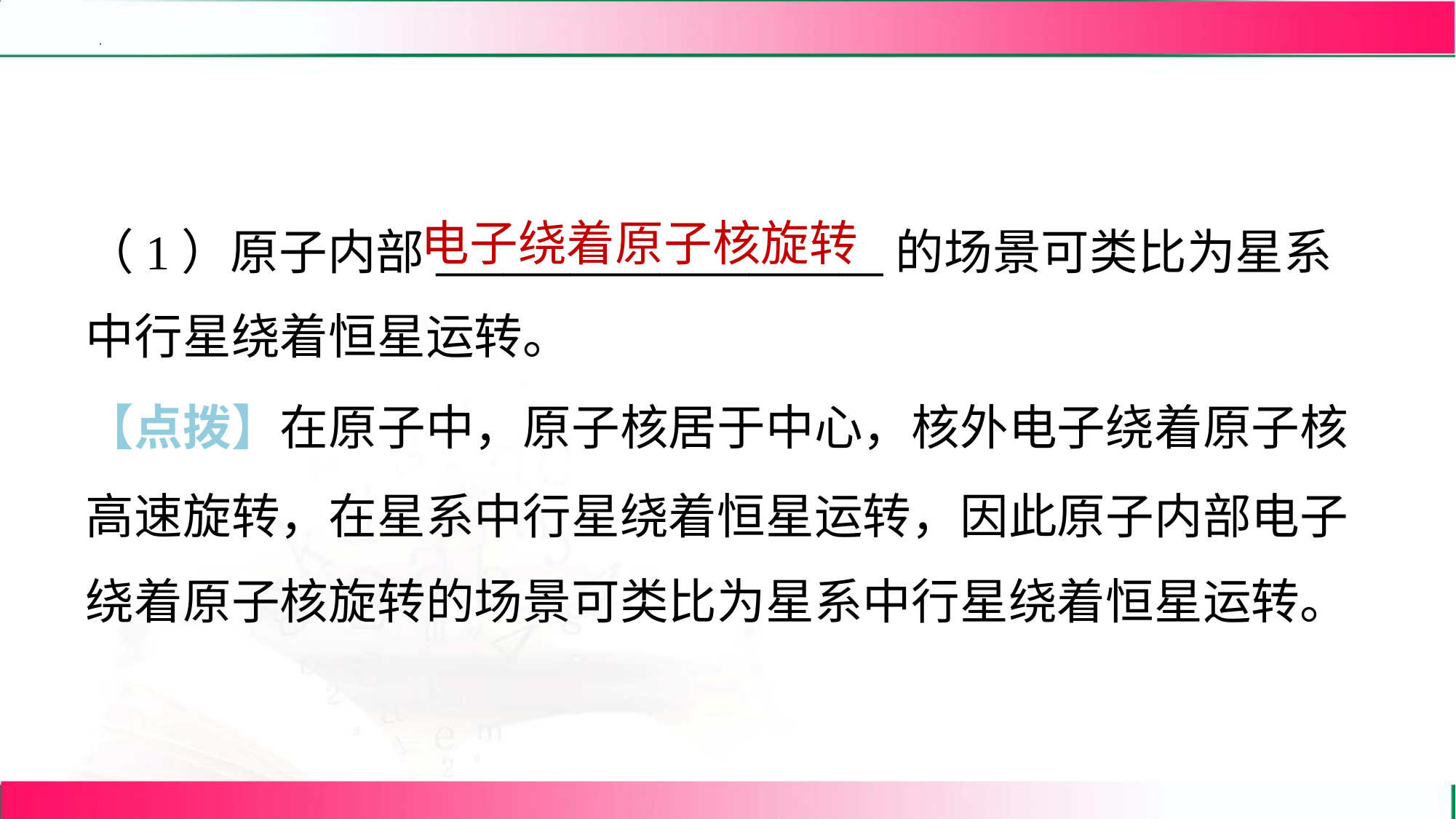

电子绕着原子核旋转
（1）原子内部____________________的场景可类比为星系
中行星绕着恒星运转。
【点拨】在原子中，原子核居于中心，核外电子绕着原子核
高速旋转，在星系中行星绕着恒星运转，因此原子内部电子
绕着原子核旋转的场景可类比为星系中行星绕着恒星运转。